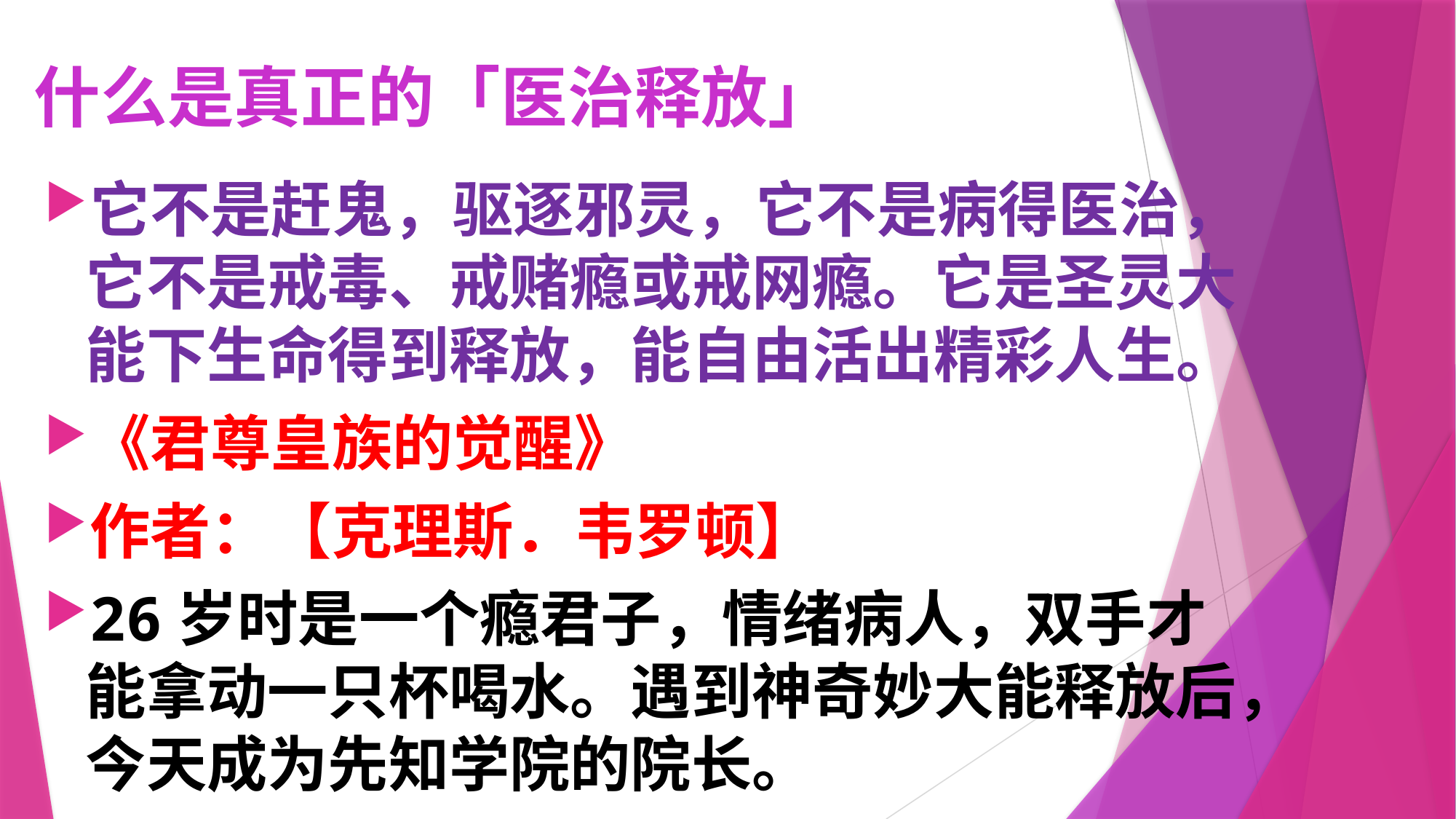

# 什么是真正的「医治释放」
它不是赶鬼，驱逐邪灵，它不是病得医治，它不是戒毒、戒赌瘾或戒网瘾。它是圣灵大能下生命得到释放，能自由活出精彩人生。
《君尊皇族的觉醒》
作者：【克理斯．韦罗顿】
26岁时是一个瘾君子，情绪病人，双手才能拿动一只杯喝水。遇到神奇妙大能释放后，今天成为先知学院的院长。